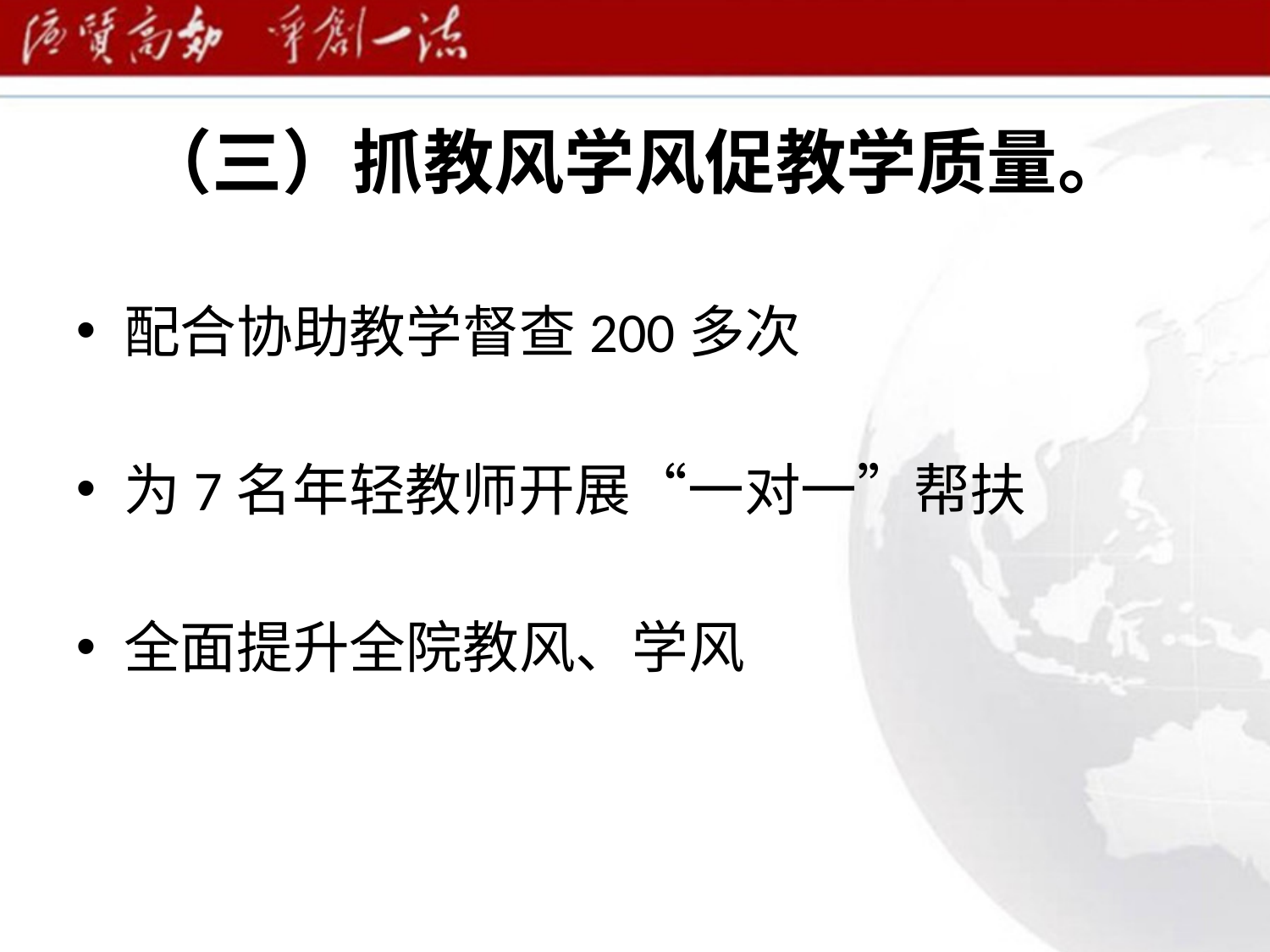

# （三）抓教风学风促教学质量。
配合协助教学督查200多次

为7名年轻教师开展“一对一”帮扶

全面提升全院教风、学风